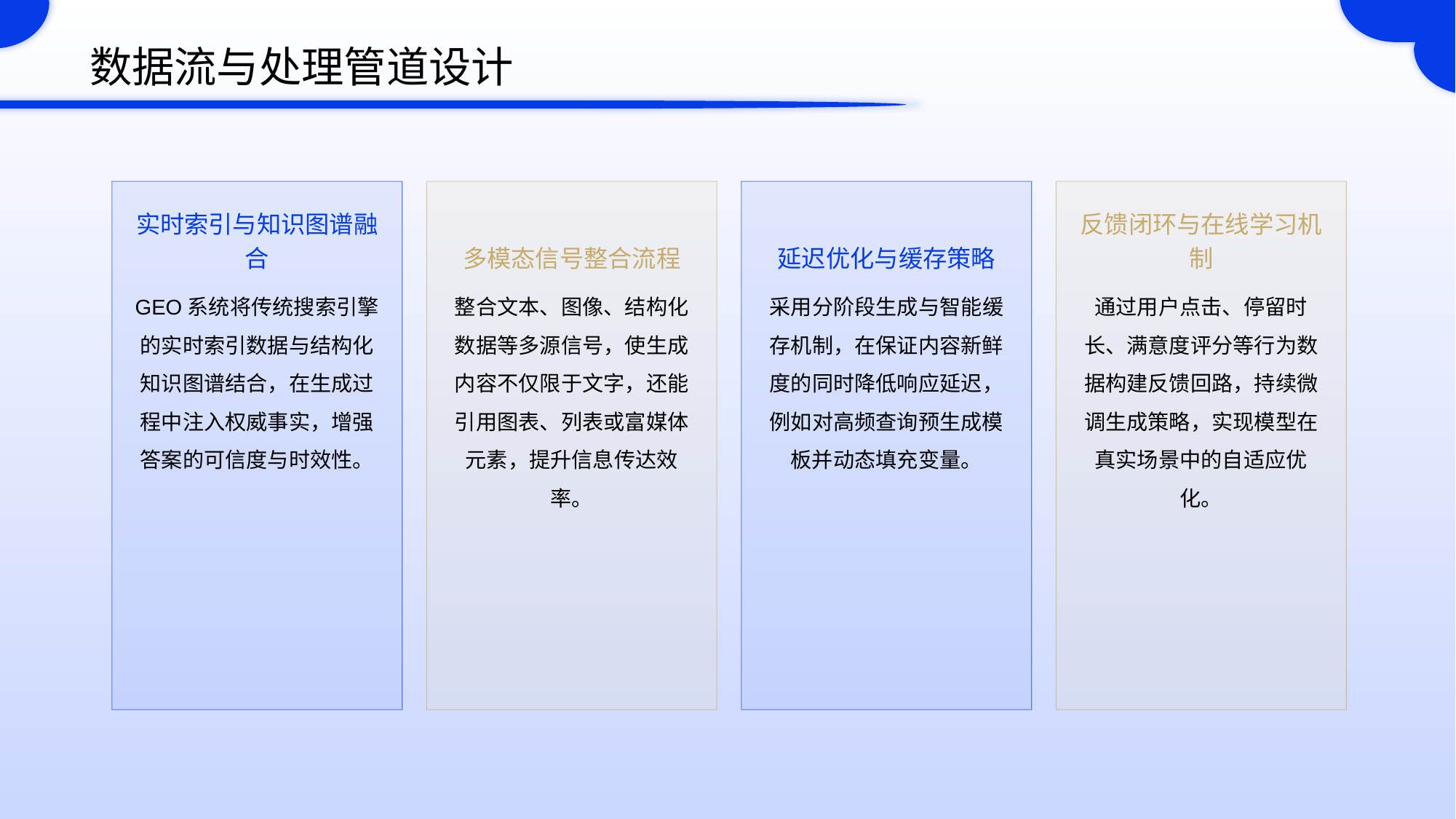

数据流与处理管道设计

实时索引与知识图谱融合
多模态信号整合流程
延迟优化与缓存策略
反馈闭环与在线学习机制
GEO系统将传统搜索引擎的实时索引数据与结构化知识图谱结合，在生成过程中注入权威事实，增强答案的可信度与时效性。
整合文本、图像、结构化数据等多源信号，使生成内容不仅限于文字，还能引用图表、列表或富媒体元素，提升信息传达效率。
采用分阶段生成与智能缓存机制，在保证内容新鲜度的同时降低响应延迟，例如对高频查询预生成模板并动态填充变量。
通过用户点击、停留时长、满意度评分等行为数据构建反馈回路，持续微调生成策略，实现模型在真实场景中的自适应优化。